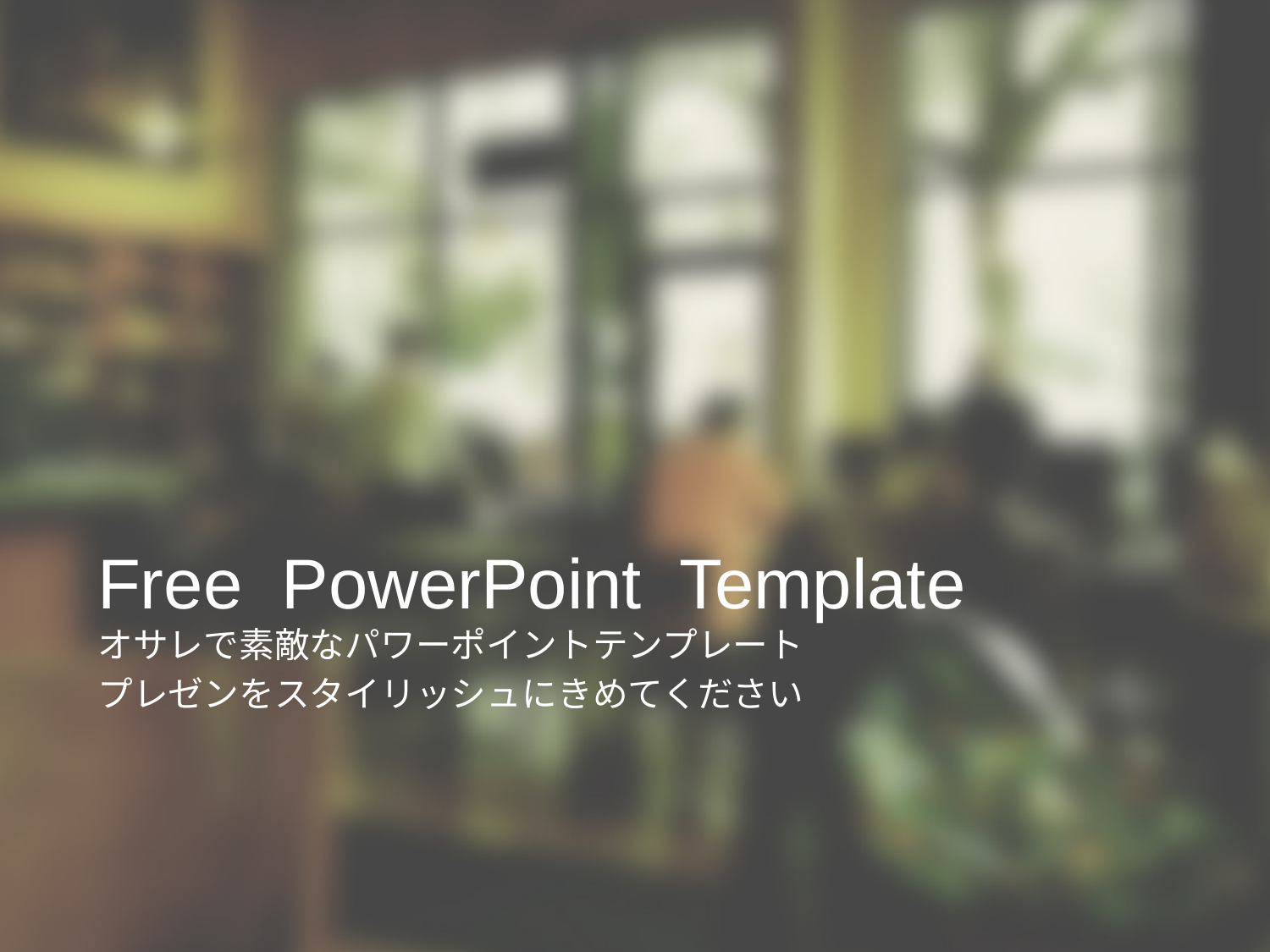

# Free  PowerPoint  Template
オサレで素敵なパワーポイントテンプレート
プレゼンをスタイリッシュにきめてください